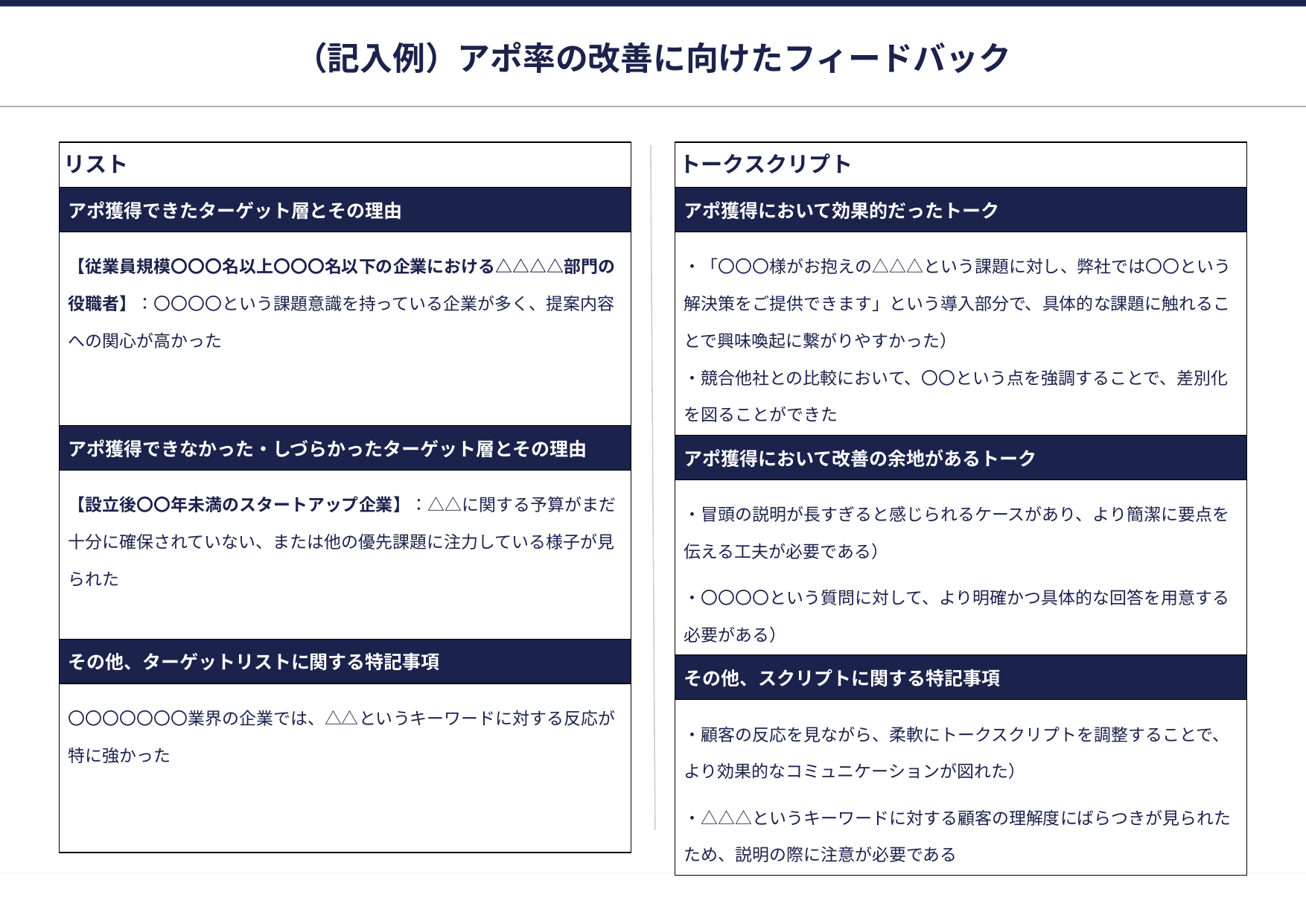

# （記入例）アポ率の改善に向けたフィードバック
| リスト |
| --- |
| アポ獲得できたターゲット層とその理由 |
| 【従業員規模〇〇〇名以上〇〇〇名以下の企業における△△△△部門の役職者】：〇〇〇〇という課題意識を持っている企業が多く、提案内容への関心が高かった |
| アポ獲得できなかった・しづらかったターゲット層とその理由 |
| 【設立後〇〇年未満のスタートアップ企業】：△△に関する予算がまだ十分に確保されていない、または他の優先課題に注力している様子が見られた |
| その他、ターゲットリストに関する特記事項 |
| 〇〇〇〇〇〇〇業界の企業では、△△というキーワードに対する反応が特に強かった |
| トークスクリプト |
| --- |
| アポ獲得において効果的だったトーク |
| ・「〇〇〇様がお抱えの△△△という課題に対し、弊社では〇〇という解決策をご提供できます」という導入部分で、具体的な課題に触れることで興味喚起に繋がりやすかった） ・競合他社との比較において、〇〇という点を強調することで、差別化を図ることができた |
| アポ獲得において改善の余地があるトーク |
| ・冒頭の説明が長すぎると感じられるケースがあり、より簡潔に要点を伝える工夫が必要である） ・〇〇〇〇という質問に対して、より明確かつ具体的な回答を用意する必要がある） |
| その他、スクリプトに関する特記事項 |
| ・顧客の反応を見ながら、柔軟にトークスクリプトを調整することで、より効果的なコミュニケーションが図れた） ・△△△というキーワードに対する顧客の理解度にばらつきが見られたため、説明の際に注意が必要である |